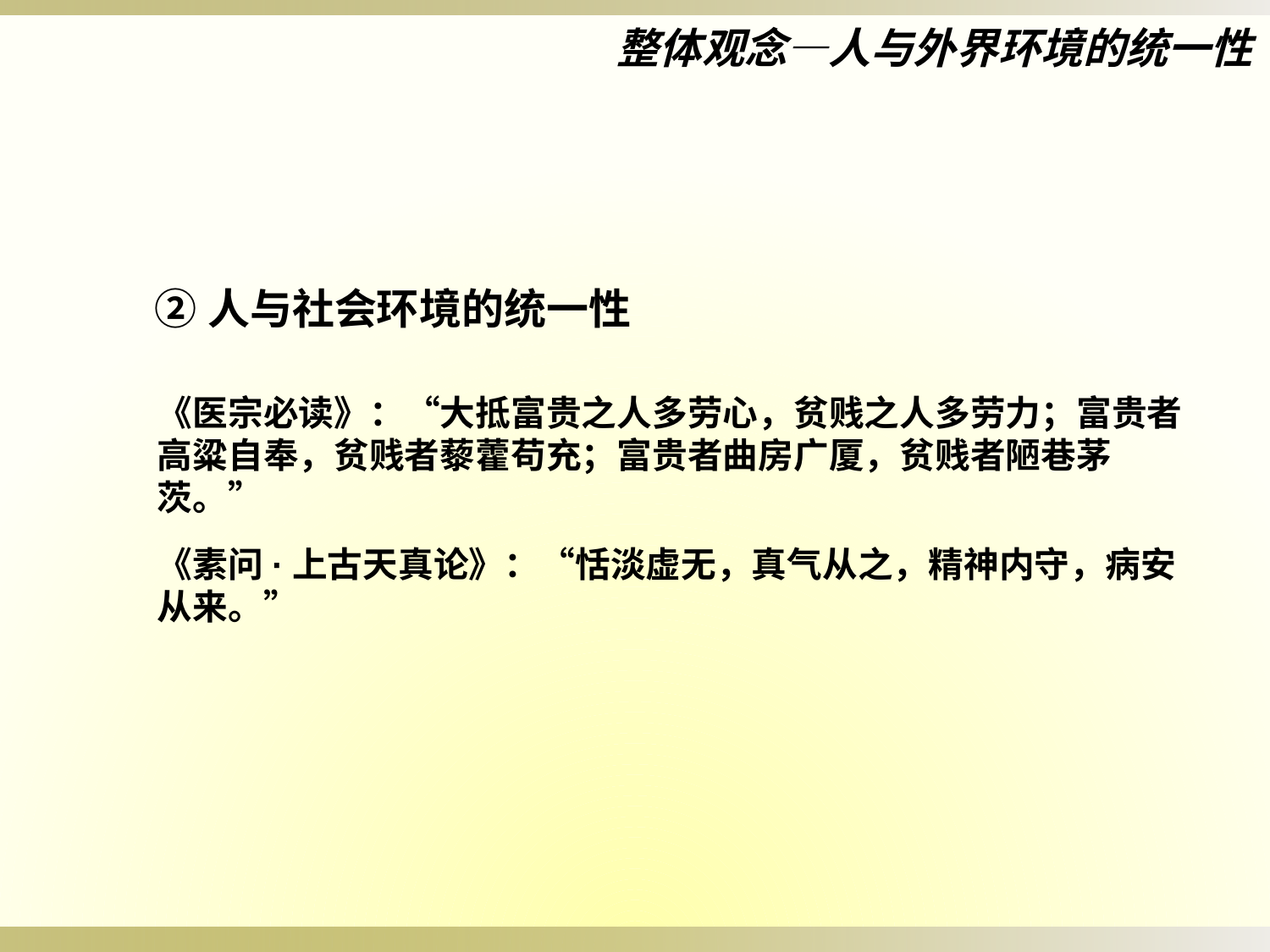

整体观念—人与外界环境的统一性
②人与社会环境的统一性
《医宗必读》：“大抵富贵之人多劳心，贫贱之人多劳力；富贵者高粱自奉，贫贱者藜藿苟充；富贵者曲房广厦，贫贱者陋巷茅茨。”
《素问·上古天真论》：“恬淡虚无，真气从之，精神内守，病安从来。”